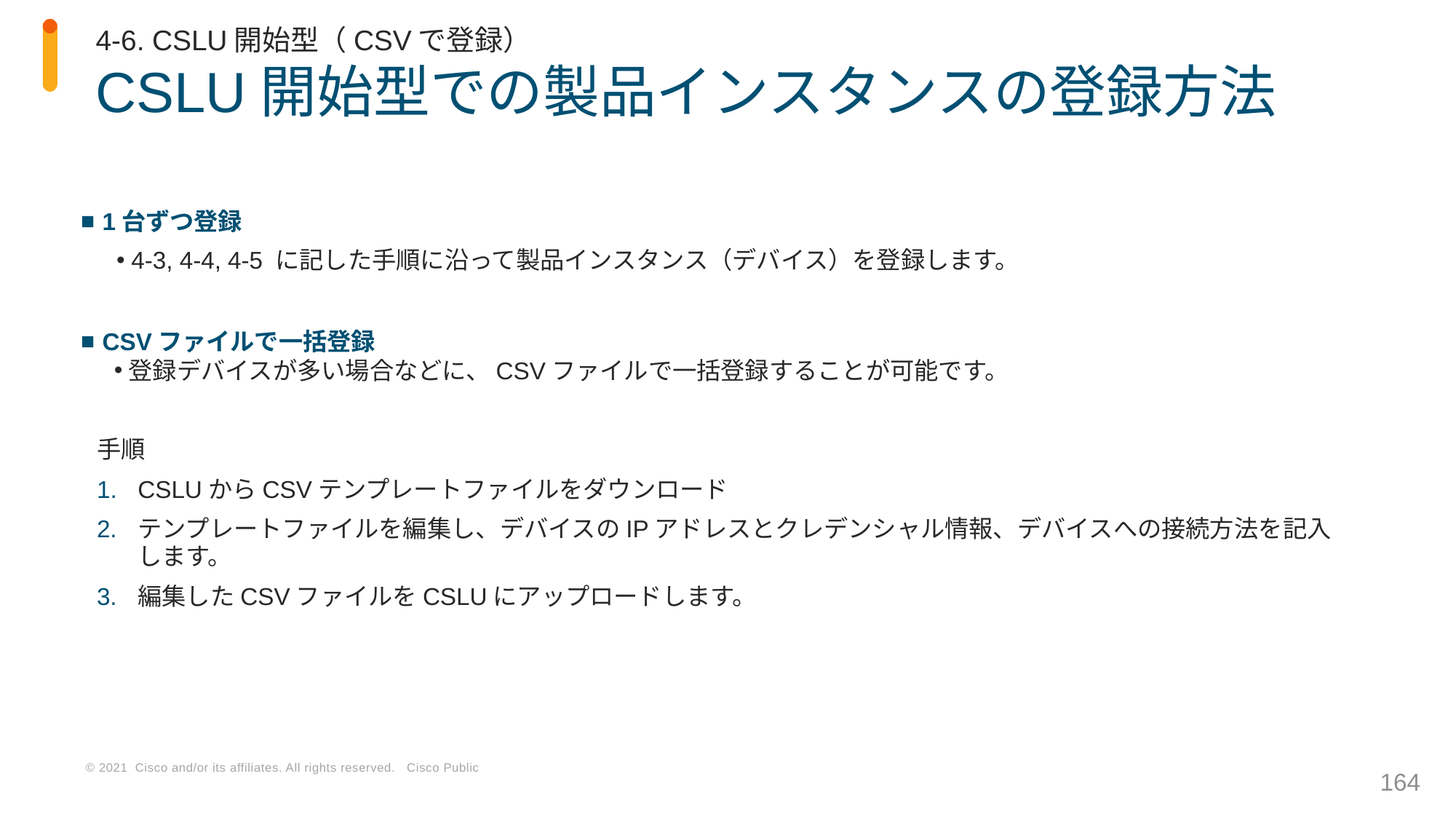

4-6. CSLU開始型（CSVで登録）
# CSLU開始型での製品インスタンスの登録方法
1台ずつ登録
4-3, 4-4, 4-5 に記した手順に沿って製品インスタンス（デバイス）を登録します。

CSVファイルで一括登録
登録デバイスが多い場合などに、CSVファイルで一括登録することが可能です。

手順
CSLUからCSVテンプレートファイルをダウンロード
テンプレートファイルを編集し、デバイスのIPアドレスとクレデンシャル情報、デバイスへの接続方法を記入します。
編集したCSVファイルをCSLUにアップロードします。

164